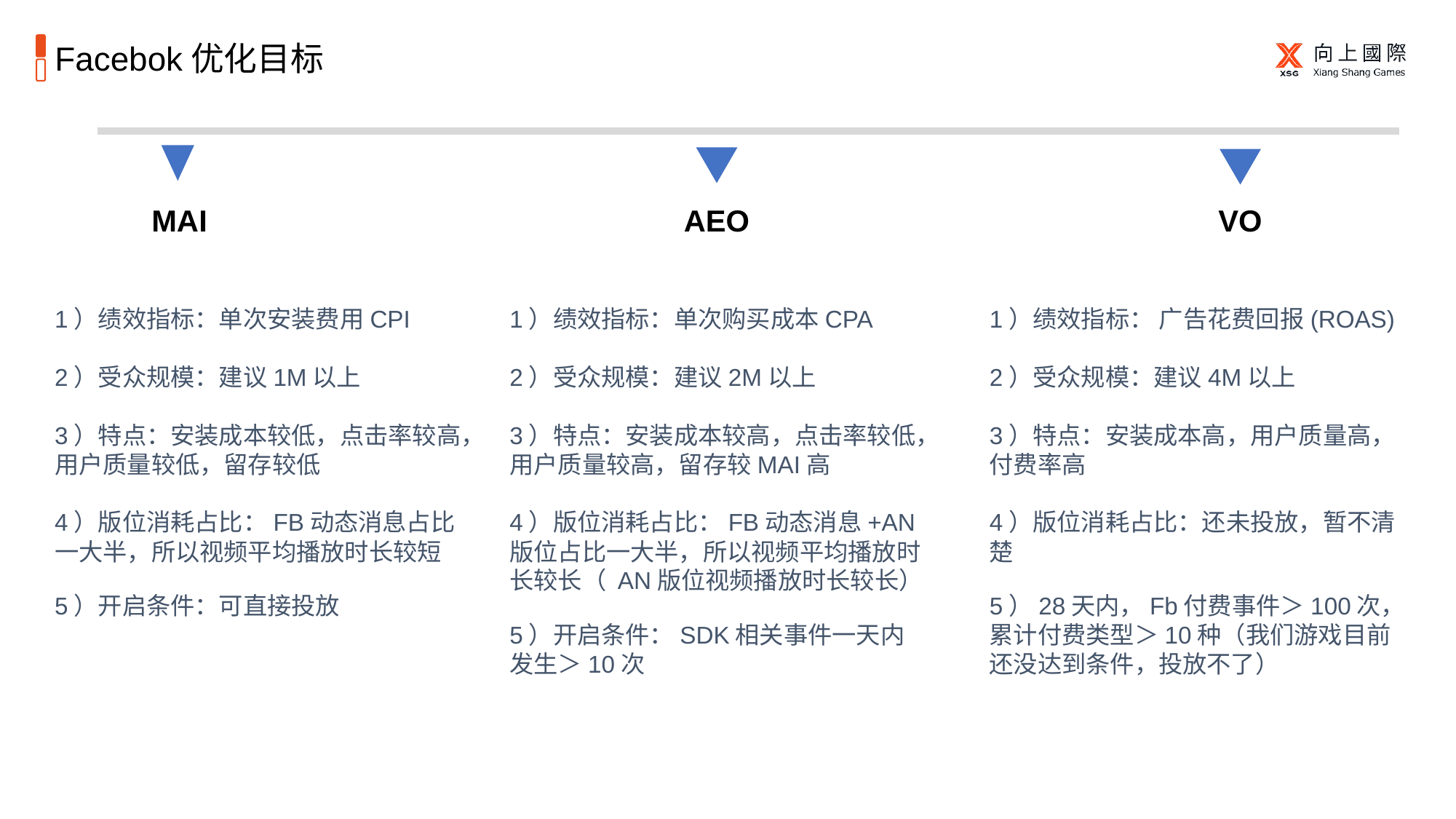

# Facebok优化目标

MAI
AEO
VO

1）绩效指标：单次安装费用CPI

2）受众规模：建议1M以上

3）特点：安装成本较低，点击率较高，用户质量较低，留存较低

4）版位消耗占比：FB动态消息占比一大半，所以视频平均播放时长较短

5）开启条件：可直接投放

1）绩效指标：单次购买成本CPA

2）受众规模：建议2M以上

3）特点：安装成本较高，点击率较低，用户质量较高，留存较MAI高

4）版位消耗占比：FB动态消息+AN版位占比一大半，所以视频平均播放时长较长（ AN版位视频播放时长较长）

5）开启条件：SDK相关事件一天内发生＞10次

1）绩效指标： 广告花费回报(ROAS)

2）受众规模：建议4M以上

3）特点：安装成本高，用户质量高，付费率高

4）版位消耗占比：还未投放，暂不清楚

5）28天内，Fb付费事件＞100次，累计付费类型＞10种（我们游戏目前还没达到条件，投放不了）